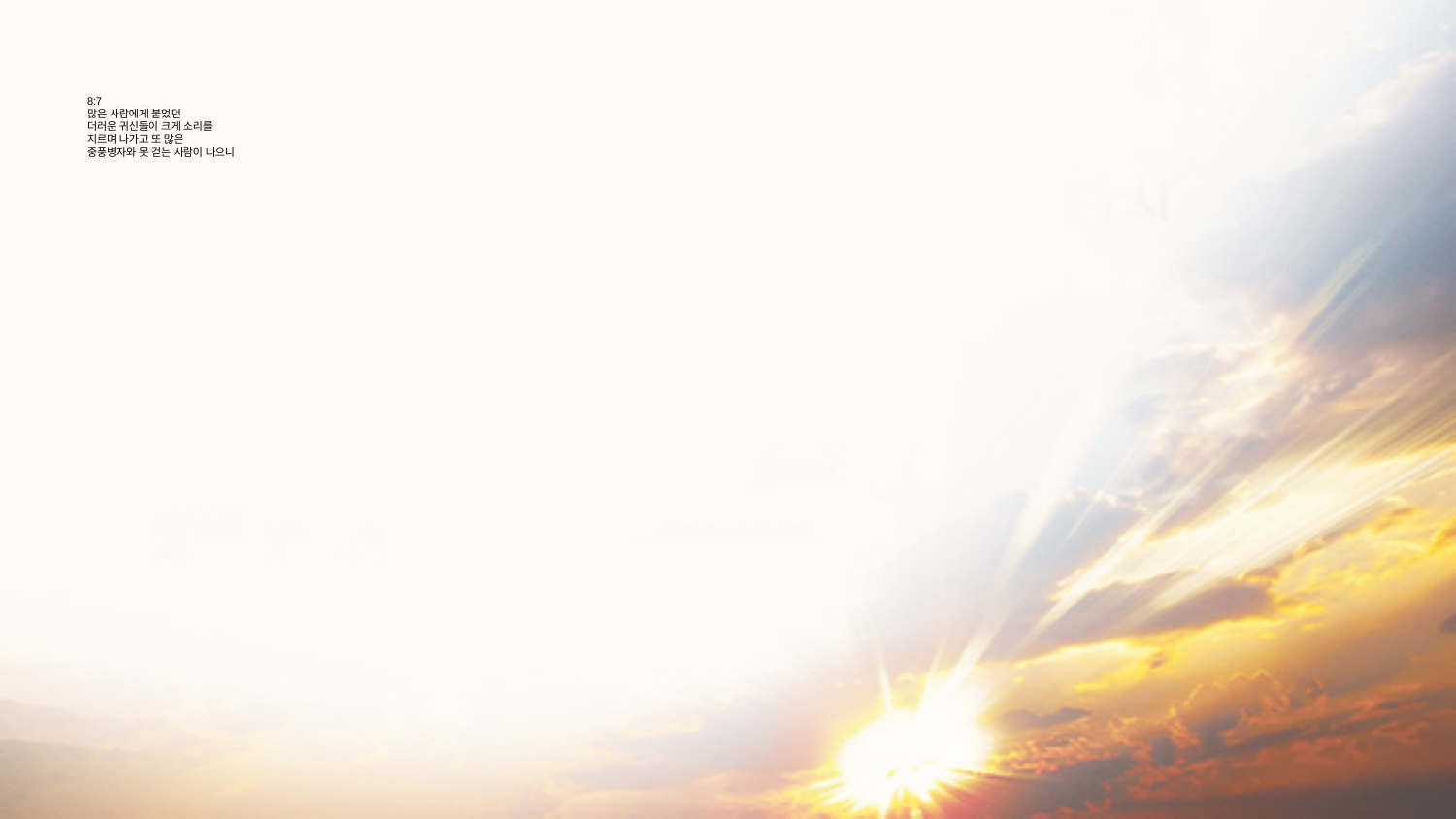

# 8:7 많은 사람에게 붙었던 더러운 귀신들이 크게 소리를 지르며 나가고 또 많은 중풍병자와 못 걷는 사람이 나으니